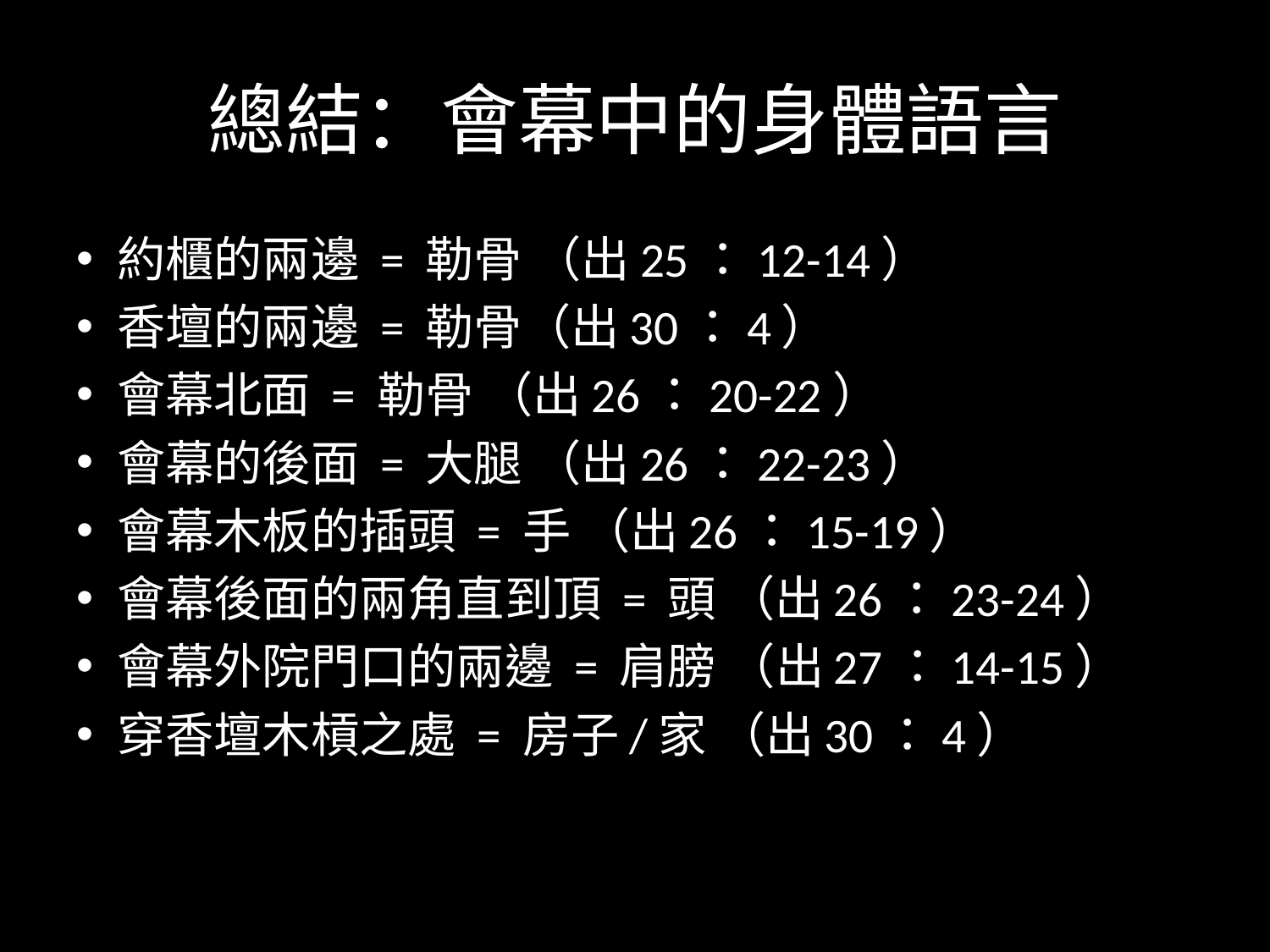

# 總結：會幕中的身體語言
約櫃的兩邊 = 勒骨 （出25：12-14）
香壇的兩邊 = 勒骨（出30：4）
會幕北面 = 勒骨 （出26：20-22）
會幕的後面 = 大腿 （出26：22-23）
會幕木板的插頭 = 手 （出26：15-19）
會幕後面的兩角直到頂 = 頭 （出26：23-24）
會幕外院門口的兩邊 = 肩膀 （出27：14-15）
穿香壇木槓之處 = 房子/家 （出30：4）